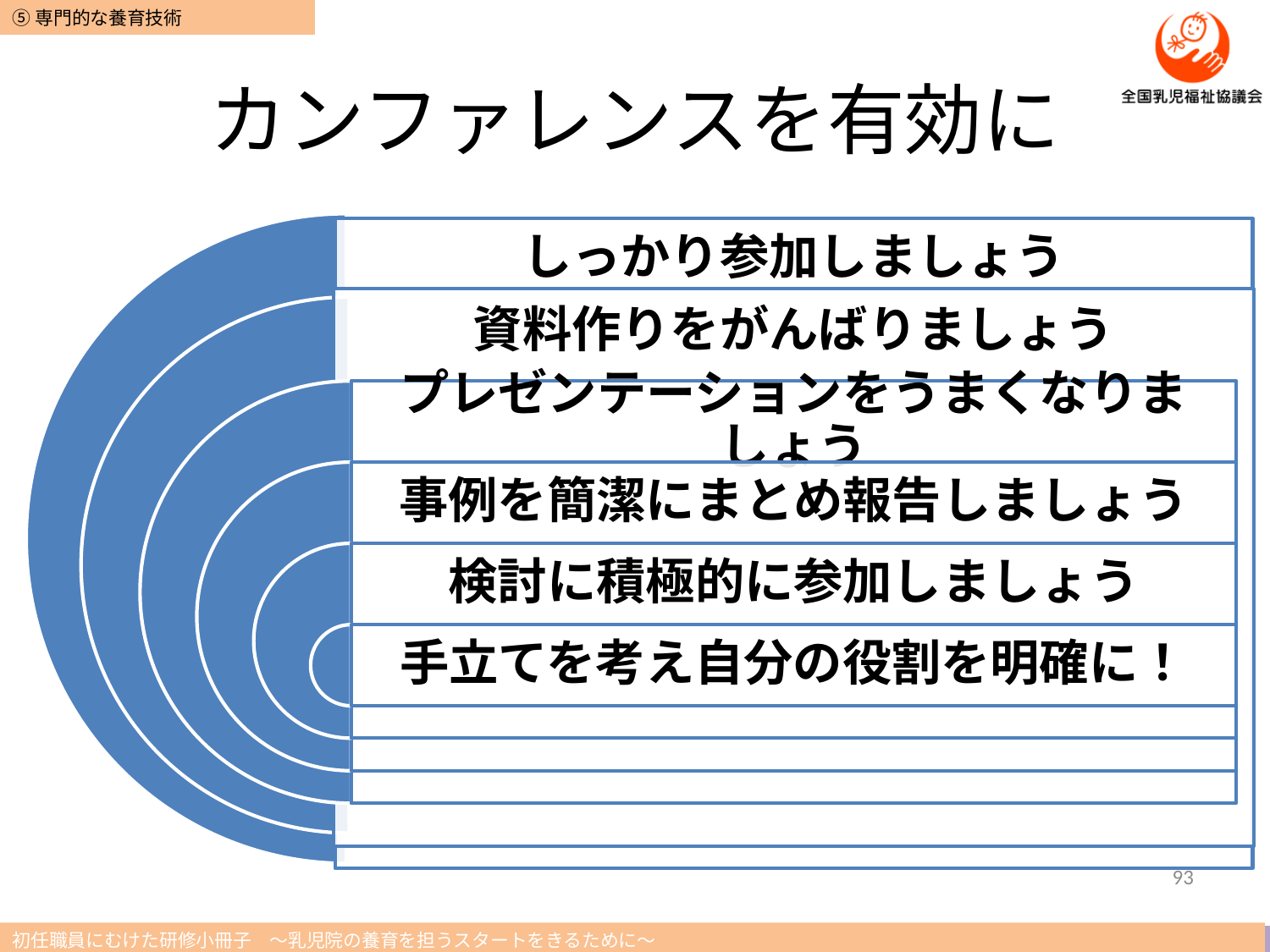

# カンファレンスを有効に
しっかり参加しましょう
資料作りをがんばりましょう
プレゼンテーションをうまくなりましょう
事例を簡潔にまとめ報告しましょう
検討に積極的に参加しましょう
手立てを考え自分の役割を明確に！
93